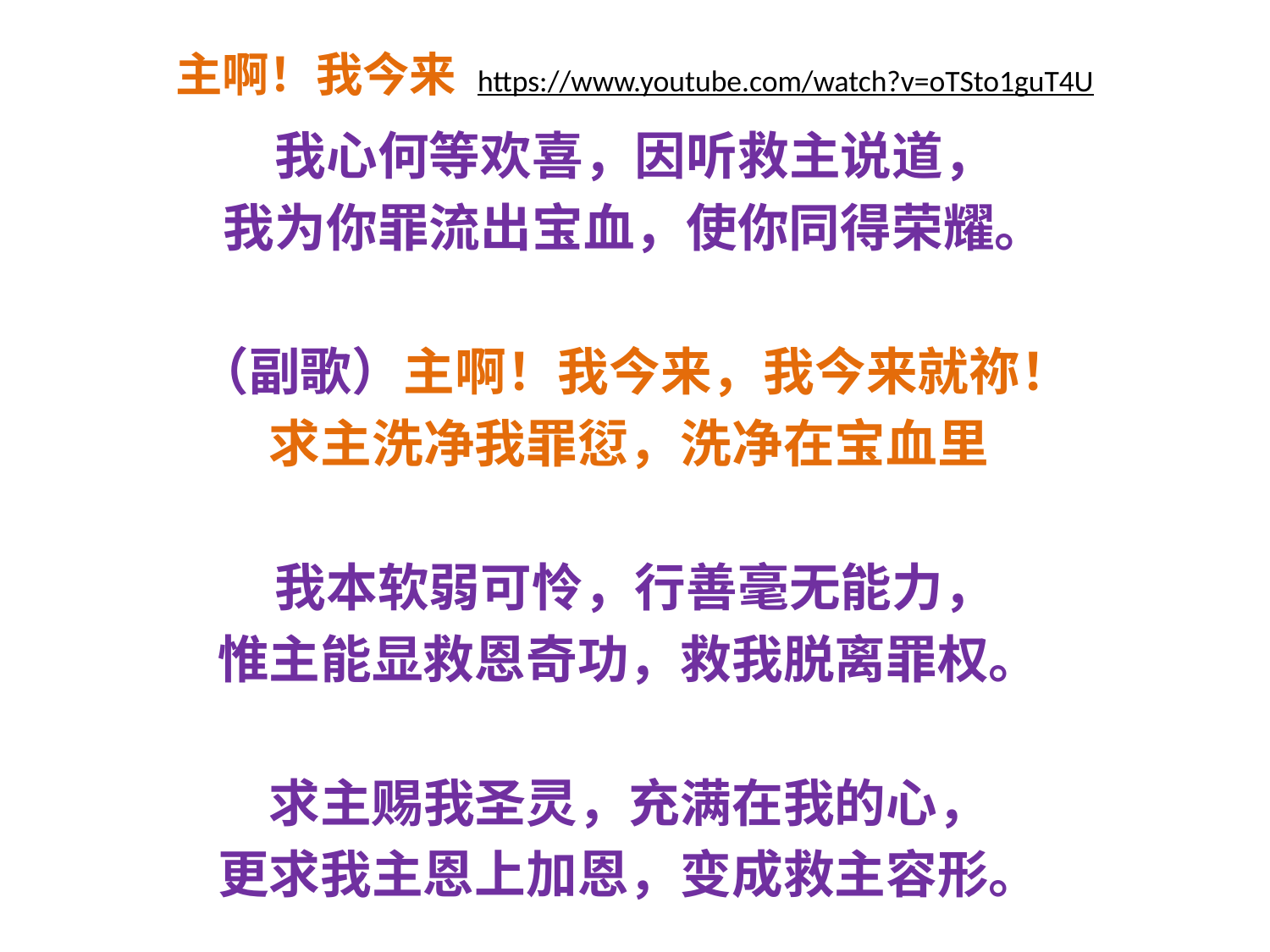

# 主啊！我今来 https://www.youtube.com/watch?v=oTSto1guT4U
我心何等欢喜，因听救主说道，
我为你罪流出宝血，使你同得荣耀。

（副歌）主啊！我今来，我今来就祢！
求主洗净我罪愆，洗净在宝血里

我本软弱可怜，行善毫无能力，
惟主能显救恩奇功，救我脱离罪权。

求主赐我圣灵，充满在我的心，
更求我主恩上加恩，变成救主容形。